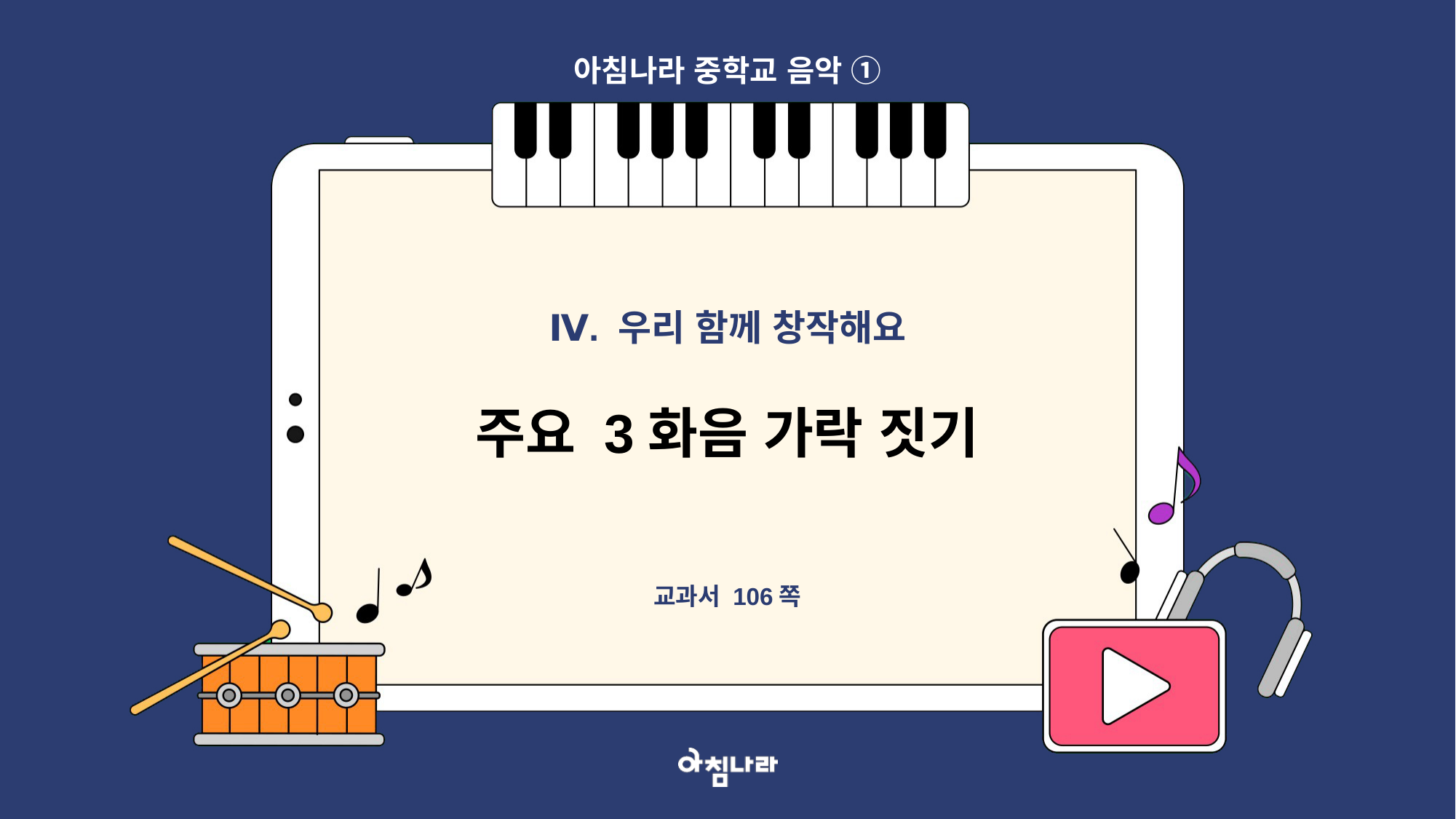

아침나라 중학교 음악 ①

Ⅳ. 우리 함께 창작해요
주요 3화음 가락 짓기
교과서 106쪽